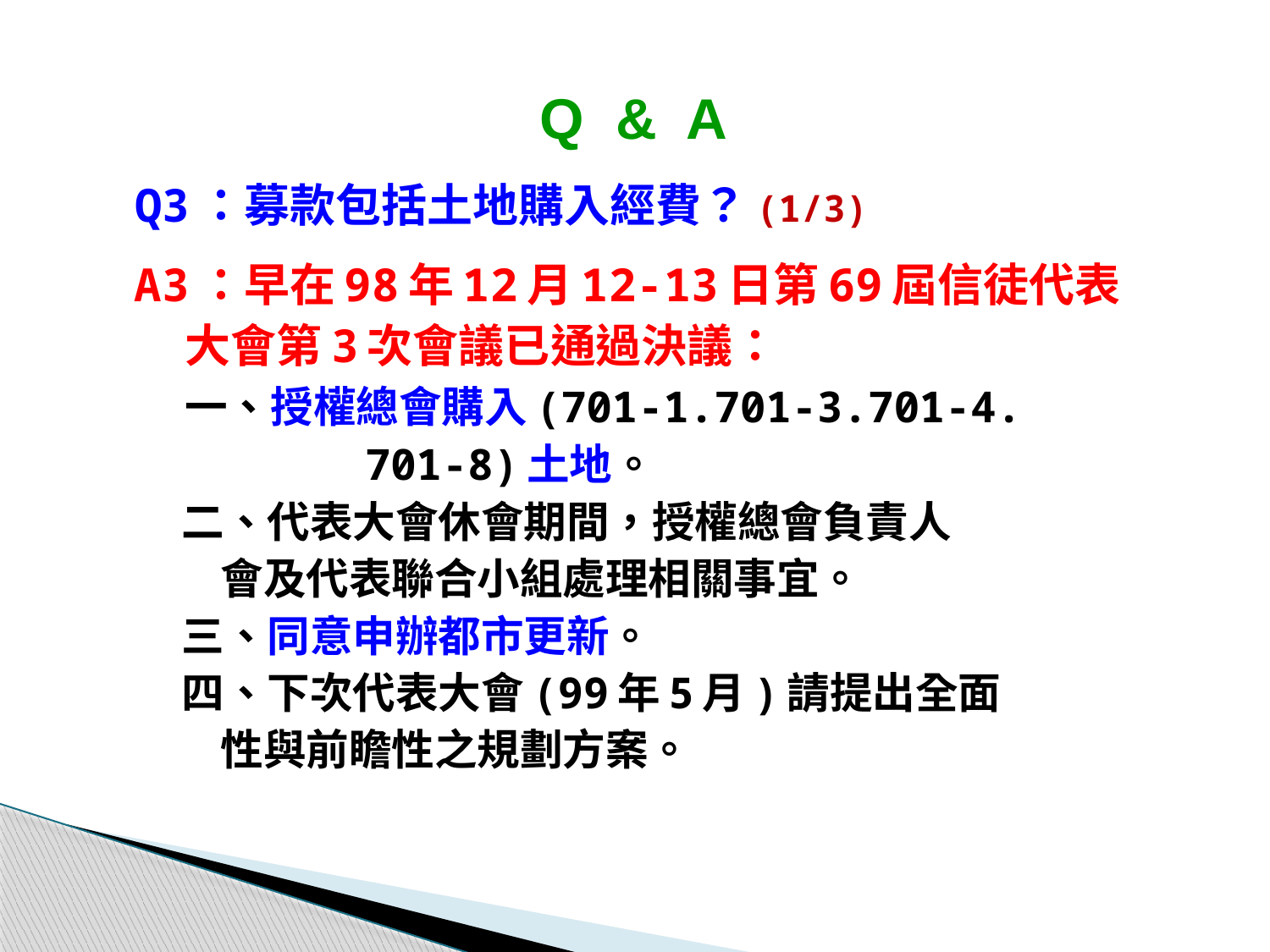

Q  &  A

Q3：募款包括土地購入經費？(1/3)

A3：早在98年12月12-13日第69屆信徒代表
    大會第3次會議已通過決議：
    一、授權總會購入(701-1.701-3.701-4.
         701-8)土地。
    二、代表大會休會期間，授權總會負責人
        會及代表聯合小組處理相關事宜。
    三、同意申辦都市更新。
    四、下次代表大會(99年5月)請提出全面
        性與前瞻性之規劃方案。